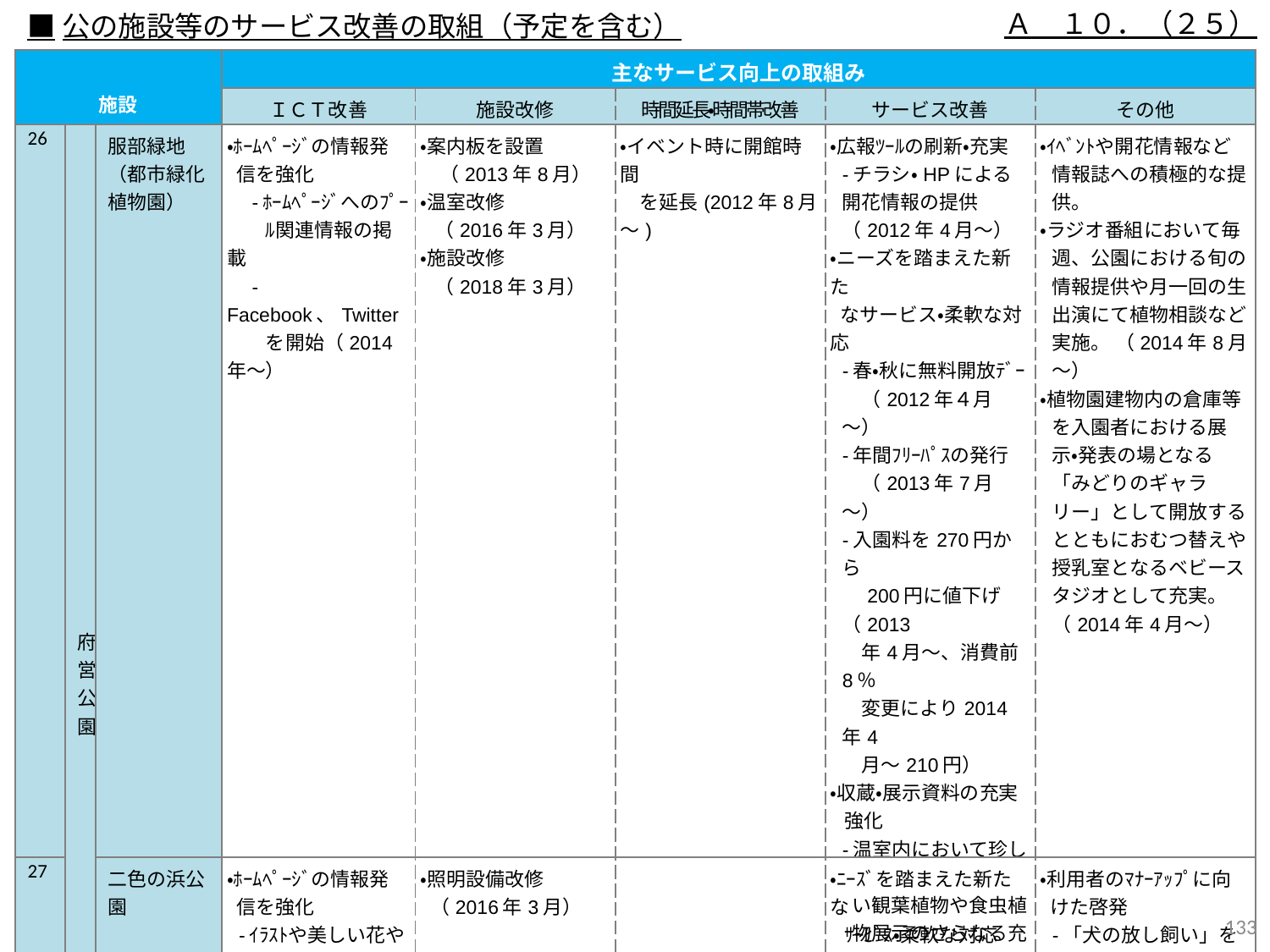

Ａ　１０．（２５）
■公の施設等のサービス改善の取組（予定を含む）
| 施設 |  |  | 主なサービス向上の取組み |  |  |  |  |
| --- | --- | --- | --- | --- | --- | --- | --- |
|  |  |  | ＩＣＴ改善 | 施設改修 | 時間延長・時間帯改善 | サービス改善 | その他 |
| 26 | 府営公園 | 服部緑地 （都市緑化植物園） | ・ﾎｰﾑﾍﾟｰｼﾞの情報発 信を強化 　-ﾎｰﾑﾍﾟｰｼﾞへのﾌﾟｰ 　　ﾙ関連情報の掲載 　-Facebook、Twitter 　　を開始（2014年～） | ・案内板を設置 　（2013年8月） ・温室改修 （2016年3月） ・施設改修 （2018年3月） | ・イベント時に開館時間 　を延長(2012年8月～) | ・広報ﾂｰﾙの刷新・充実 -チラシ・HPによる開花情報の提供（2012年4月～） ・ニーズを踏まえた新た なサービス・柔軟な対応 -春・秋に無料開放ﾃﾞｰ 　（2012年４月～） -年間ﾌﾘｰﾊﾟｽの発行 　（2013年7月～） -入園料を270円から　 　200円に値下げ（2013 　年4月～、消費前8％ 　変更により2014年4 　月～210円） ・収蔵・展示資料の充実 強化 -温室内において珍し　 い観葉植物や食虫植 物展示のさらなる充実。 (2017年2月～） | ・ｲﾍﾞﾝﾄや開花情報など情報誌への積極的な提供。 ・ラジオ番組において毎週、公園における旬の情報提供や月一回の生出演にて植物相談など実施。 （2014年8月～） ・植物園建物内の倉庫等を入園者における展示・発表の場となる「みどりのギャラリー」として開放するとともにおむつ替えや授乳室となるベビースタジオとして充実。（2014年4月～） |
| 27 |  | 二色の浜公園 | ・ﾎｰﾑﾍﾟｰｼﾞの情報発 信を強化 -ｲﾗｽﾄや美しい花や 　風景の写真を掲載　　　　 　（2012年4月～） | ・照明設備改修 （2016年3月） |  | ・ﾆｰｽﾞを踏まえた新たな ｻｰﾋﾞｽ・柔軟な対応 -宿根草や葉物を取り混ぜてﾃﾞｻﾞｲﾝし、一年草で季節感を選出（2012年4月～） | ・利用者のﾏﾅｰｱｯﾌﾟに向 けた啓発 -「犬の放し飼い」を巡視やﾎｰﾑﾍﾟｰｼﾞで注意喚起 (2012年4月～) ・ﾆｰｽﾞを踏まえた新たなｲ ﾍﾞﾝﾄ・ﾌﾟﾗﾝの企画、実施 　例）地域と連携したｲﾙﾐﾈｰｼｮﾝ、野外炉を活用した食のｲﾍﾞﾝﾄ、親子ふれあいｽﾎﾟｰﾂ教室、自然学習会、ｳｫｰｷﾝｸﾞｲﾍﾞﾝﾄ |
133